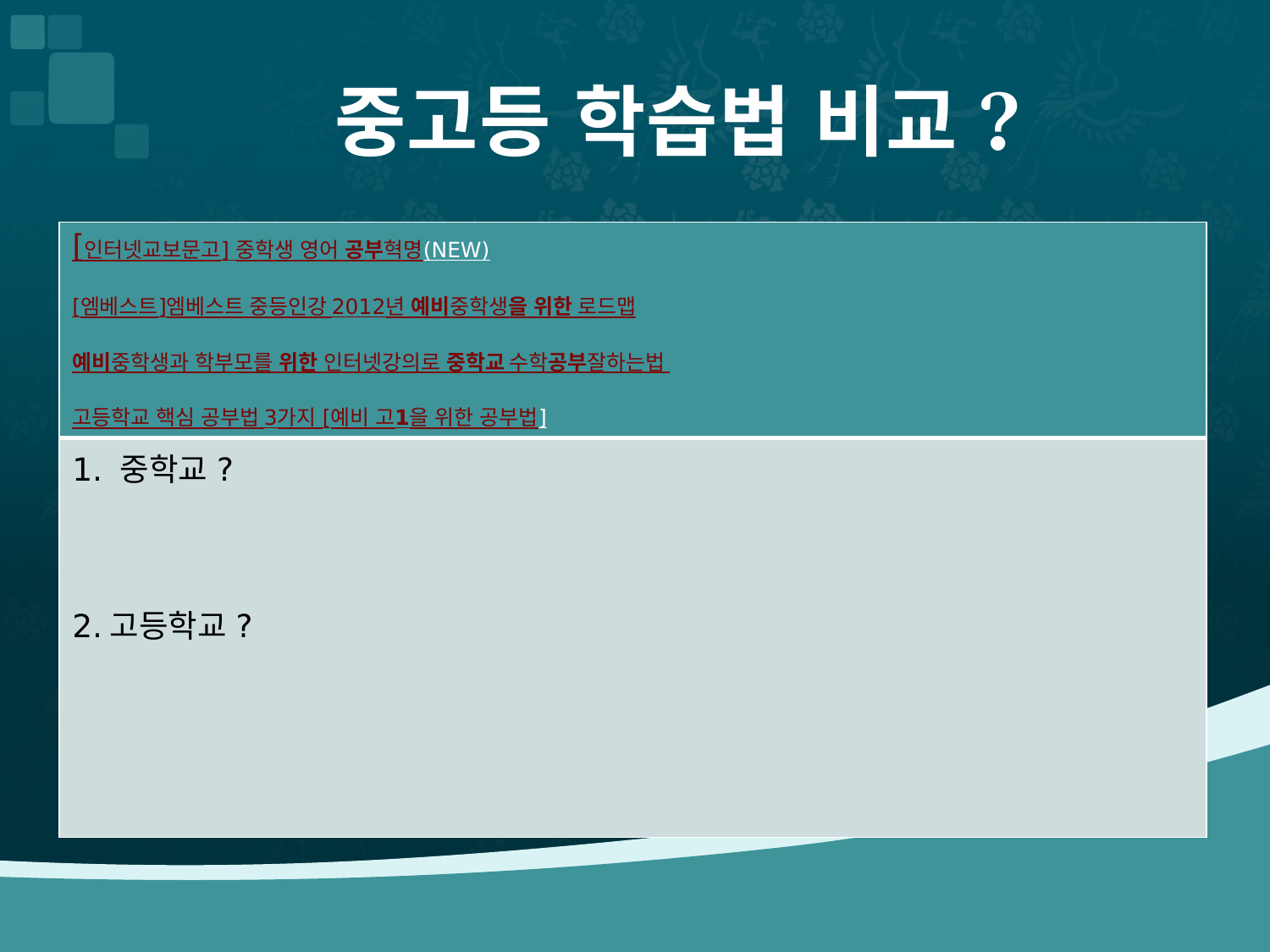

# 중고등 학습법 비교?
| [인터넷교보문고] 중학생 영어 공부혁명(NEW) [엠베스트]엠베스트 중등인강 2012년 예비중학생을 위한 로드맵 예비중학생과 학부모를 위한 인터넷강의로 중학교 수학공부잘하는법 고등학교 핵심 공부법 3가지 [예비 고1을 위한 공부법] |
| --- |
| 1. 중학교? 2.고등학교? |